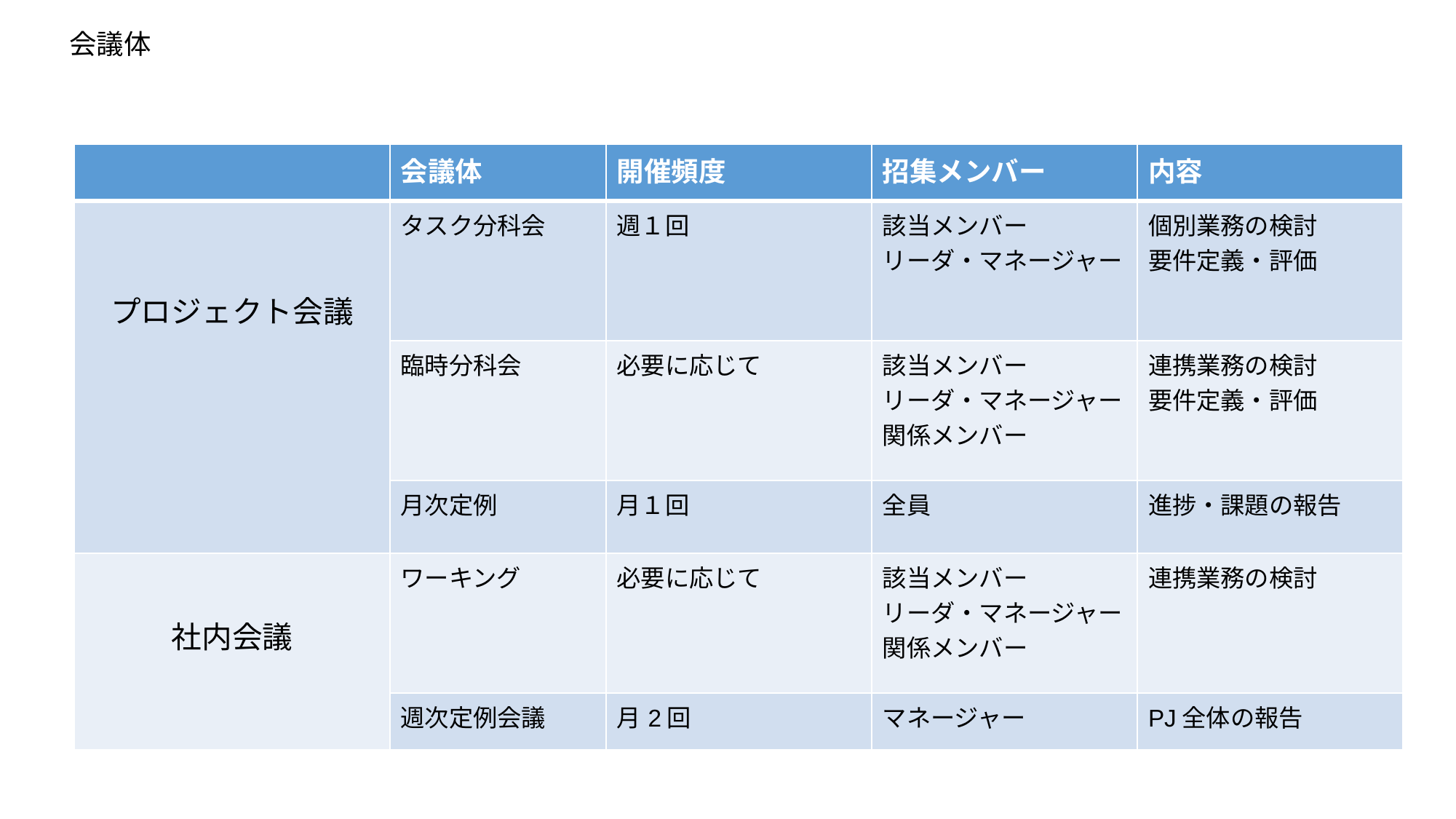

会議体
|  | 会議体 | 開催頻度 | 招集メンバー | 内容 |
| --- | --- | --- | --- | --- |
| プロジェクト会議 | タスク分科会 | 週１回 | 該当メンバー リーダ・マネージャー | 個別業務の検討 要件定義・評価 |
|  | 臨時分科会 | 必要に応じて | 該当メンバー リーダ・マネージャー 関係メンバー | 連携業務の検討 要件定義・評価 |
|  | 月次定例 | 月１回 | 全員 | 進捗・課題の報告 |
| 社内会議 | ワーキング | 必要に応じて | 該当メンバー リーダ・マネージャー 関係メンバー | 連携業務の検討 |
|  | 週次定例会議 | 月2回 | マネージャー | PJ全体の報告 |